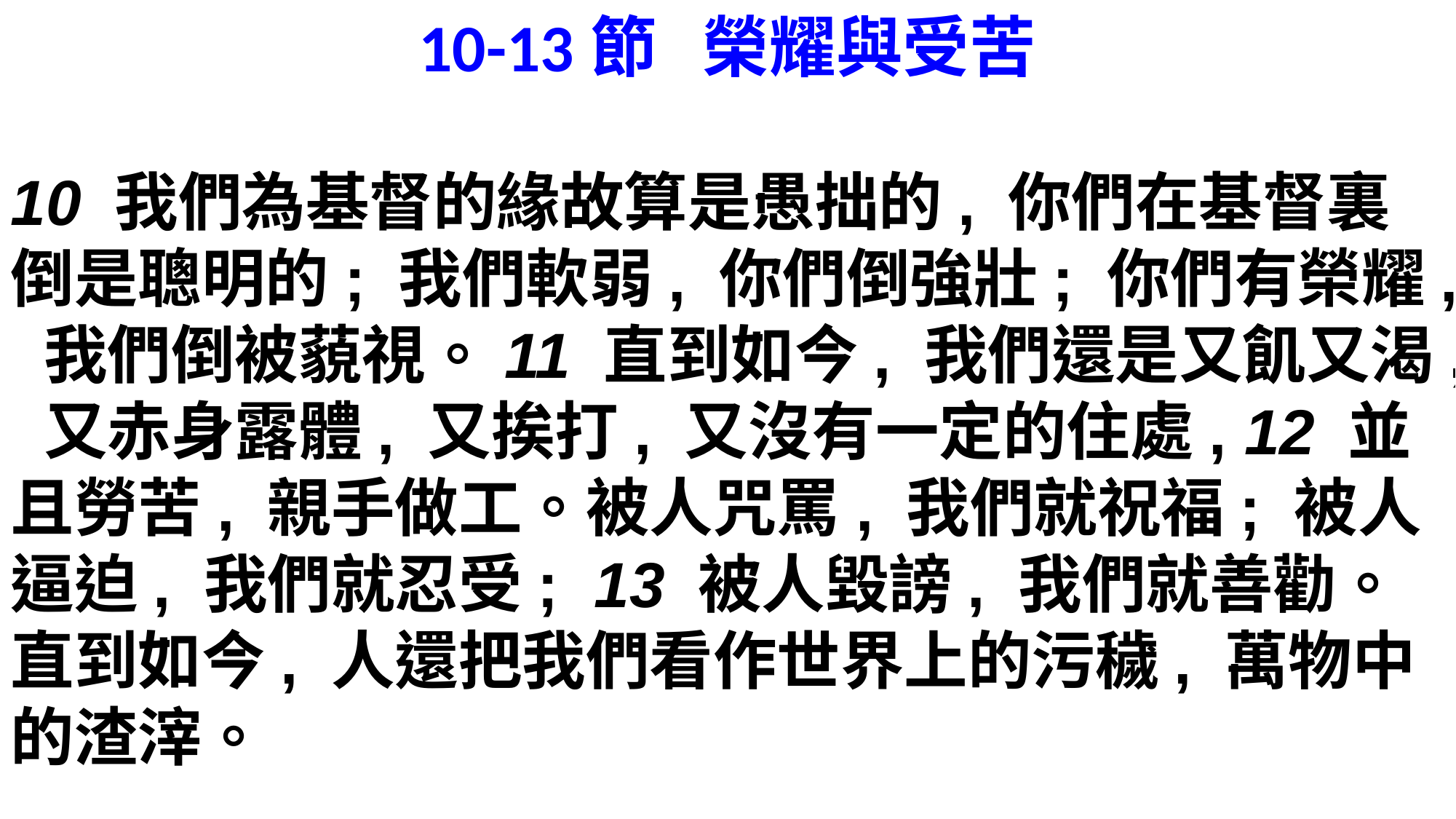

10-13節   榮耀與受苦

10 我們為基督的緣故算是愚拙的, 你們在基督裏倒是聰明的; 我們軟弱, 你們倒強壯; 你們有榮耀, 我們倒被藐視。11 直到如今, 我們還是又飢又渴, 又赤身露體, 又挨打, 又沒有一定的住處, 12 並且勞苦, 親手做工。被人咒罵, 我們就祝福; 被人逼迫, 我們就忍受;  13 被人毀謗, 我們就善勸。直到如今, 人還把我們看作世界上的污穢, 萬物中的渣滓。